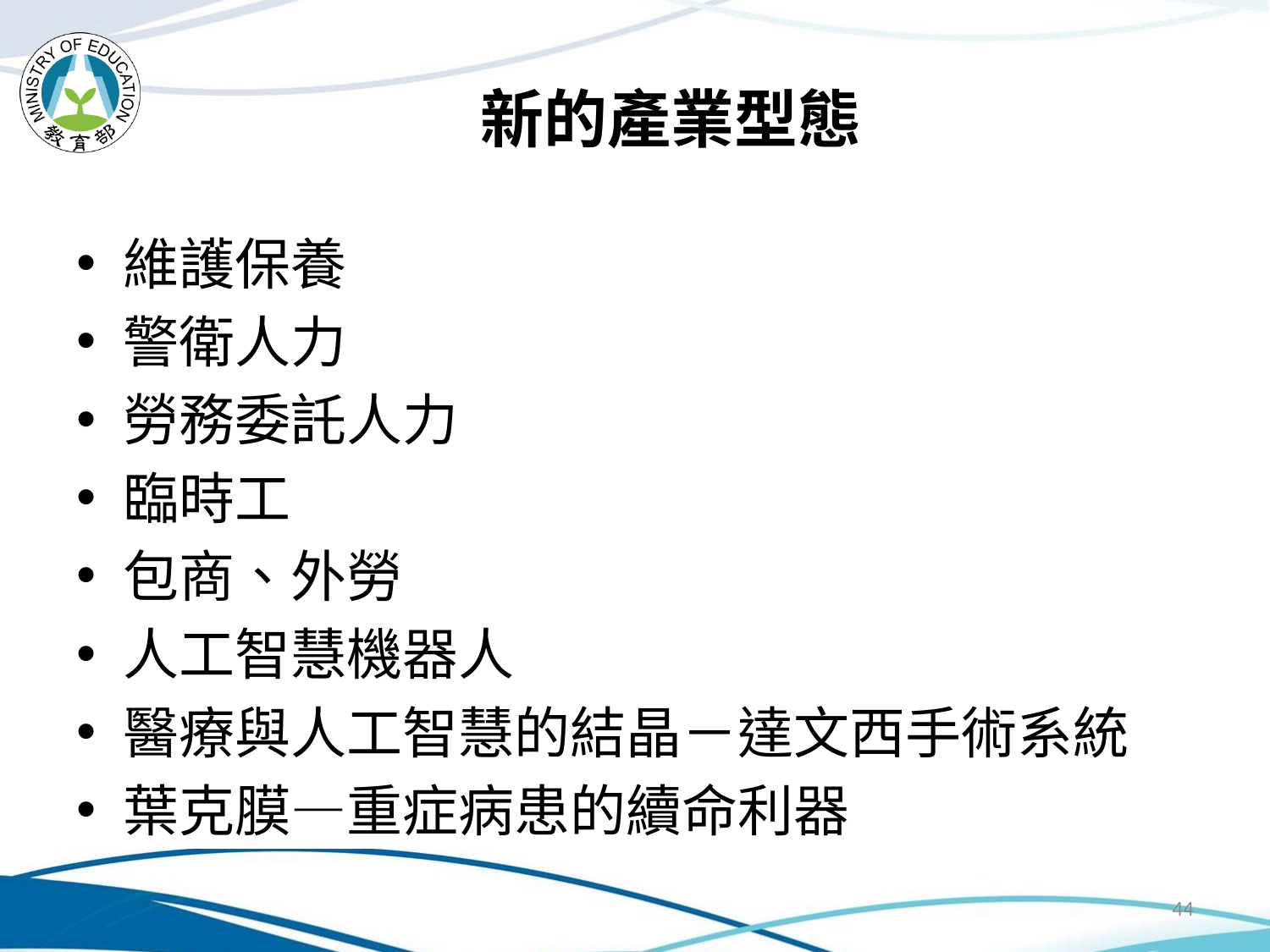

# 新的產業型態
維護保養
警衛人力
勞務委託人力
臨時工
包商、外勞
人工智慧機器人
醫療與人工智慧的結晶－達文西手術系統
葉克膜—重症病患的續命利器
44